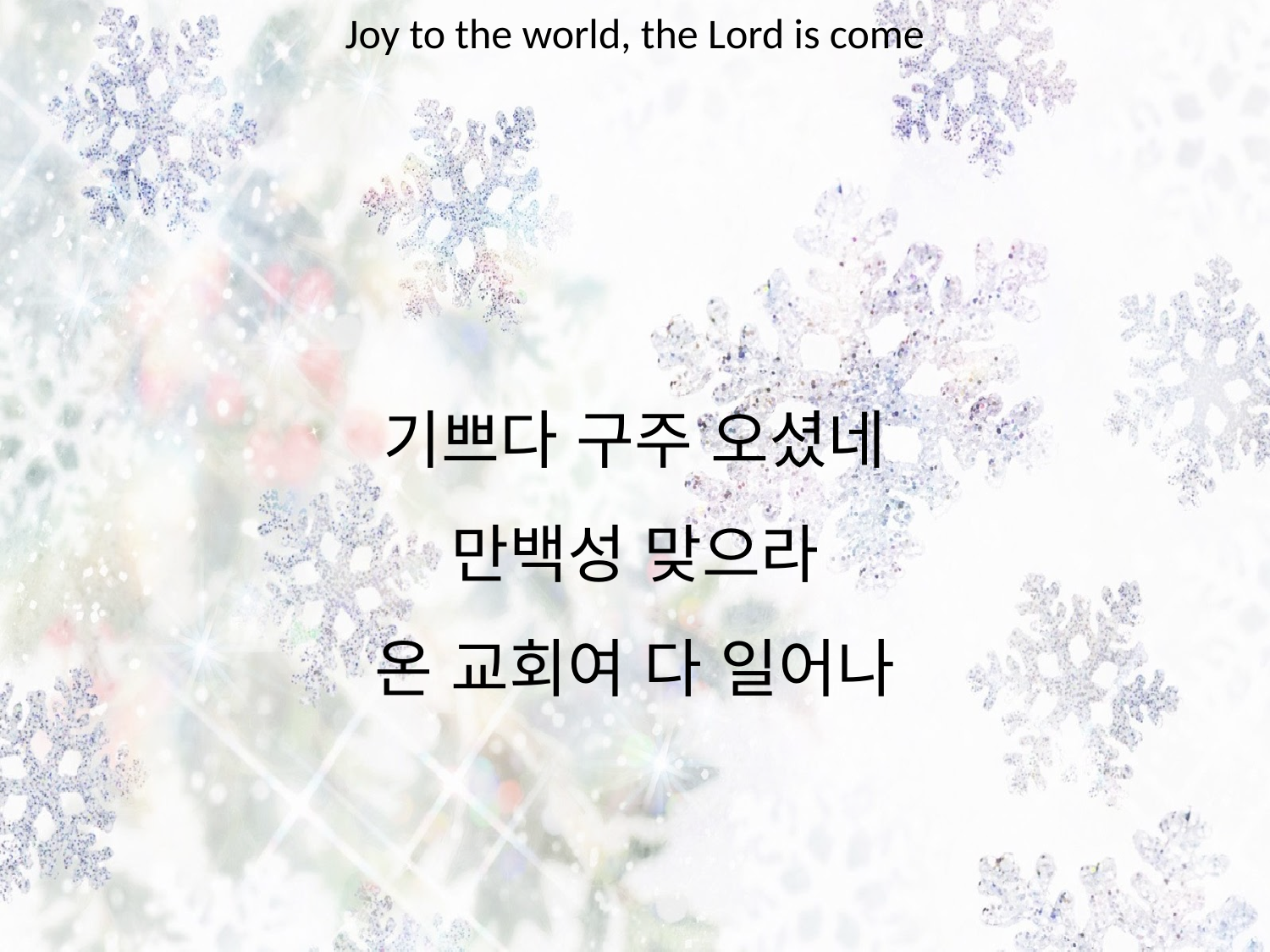

Joy to the world, the Lord is come
#
기쁘다 구주 오셨네
만백성 맞으라
온 교회여 다 일어나